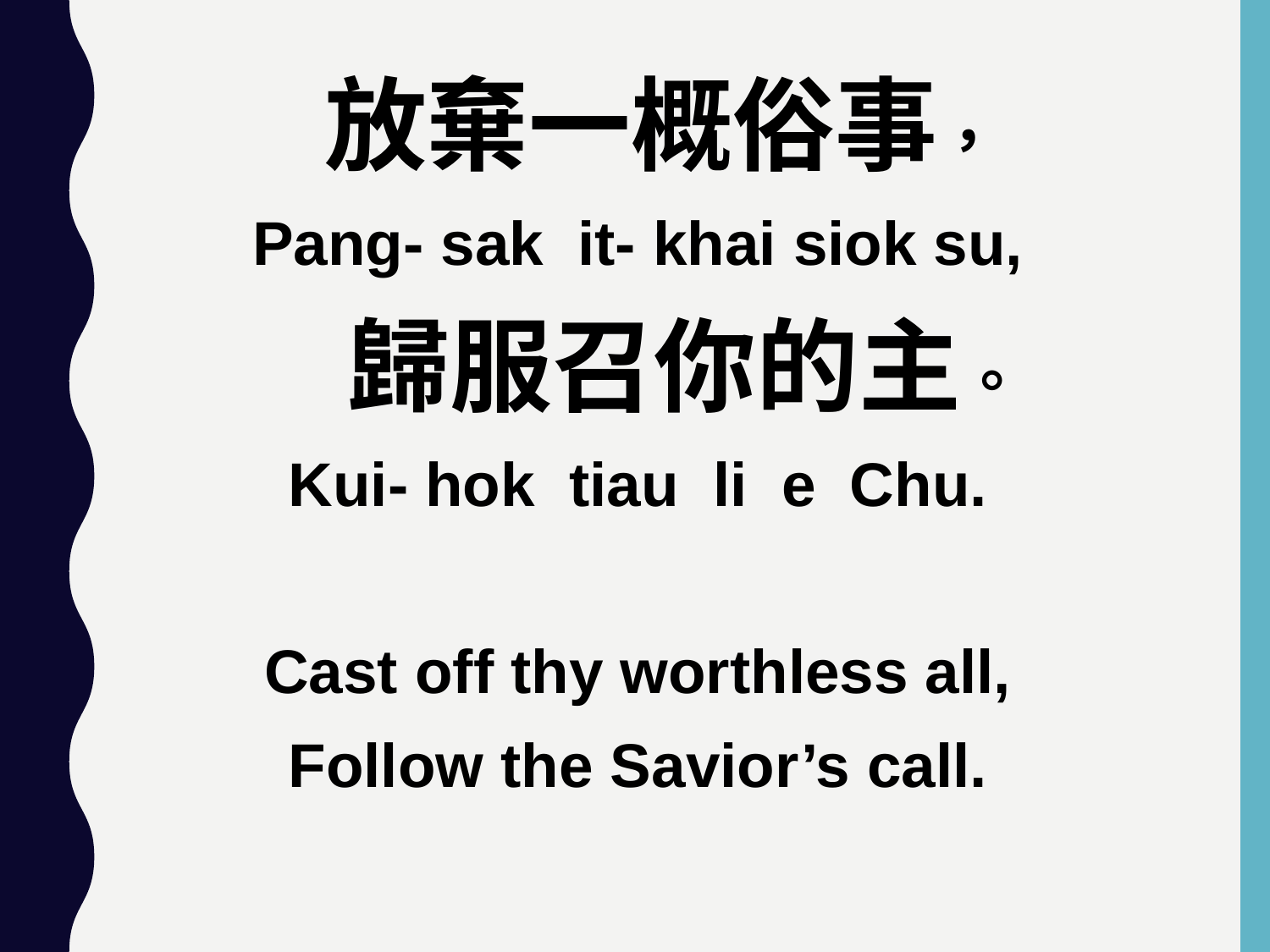

放棄一概俗事，
Pang- sak  it- khai siok su,
   歸服召你的主。
Kui- hok  tiau  li  e  Chu.

Cast off thy worthless all,
Follow the Savior’s call.